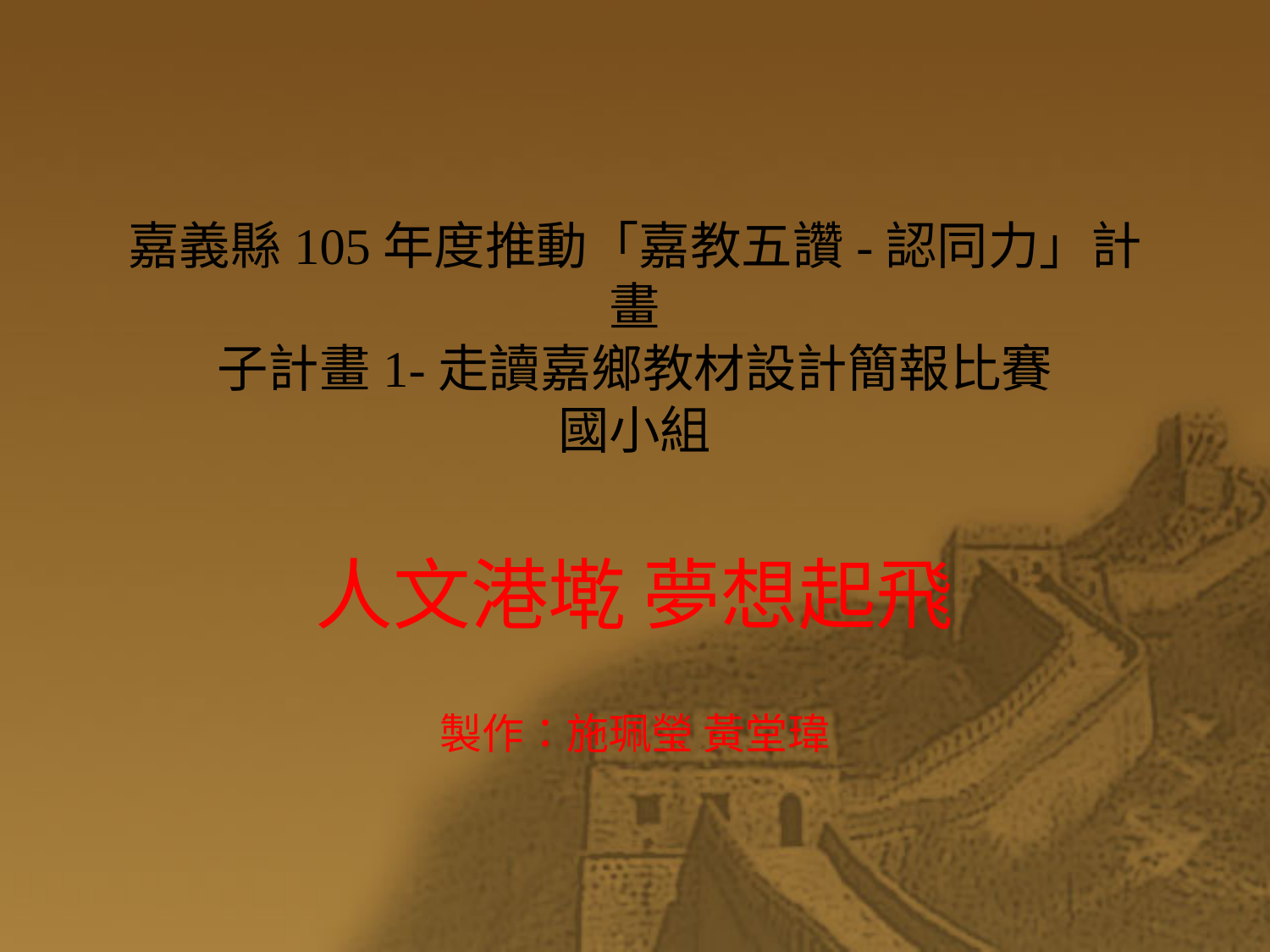

# 嘉義縣105年度推動「嘉教五讚-認同力」計畫 子計畫1-走讀嘉鄉教材設計簡報比賽 國小組
人文港墘 夢想起飛

製作：施珮瑩 黃堂瑋